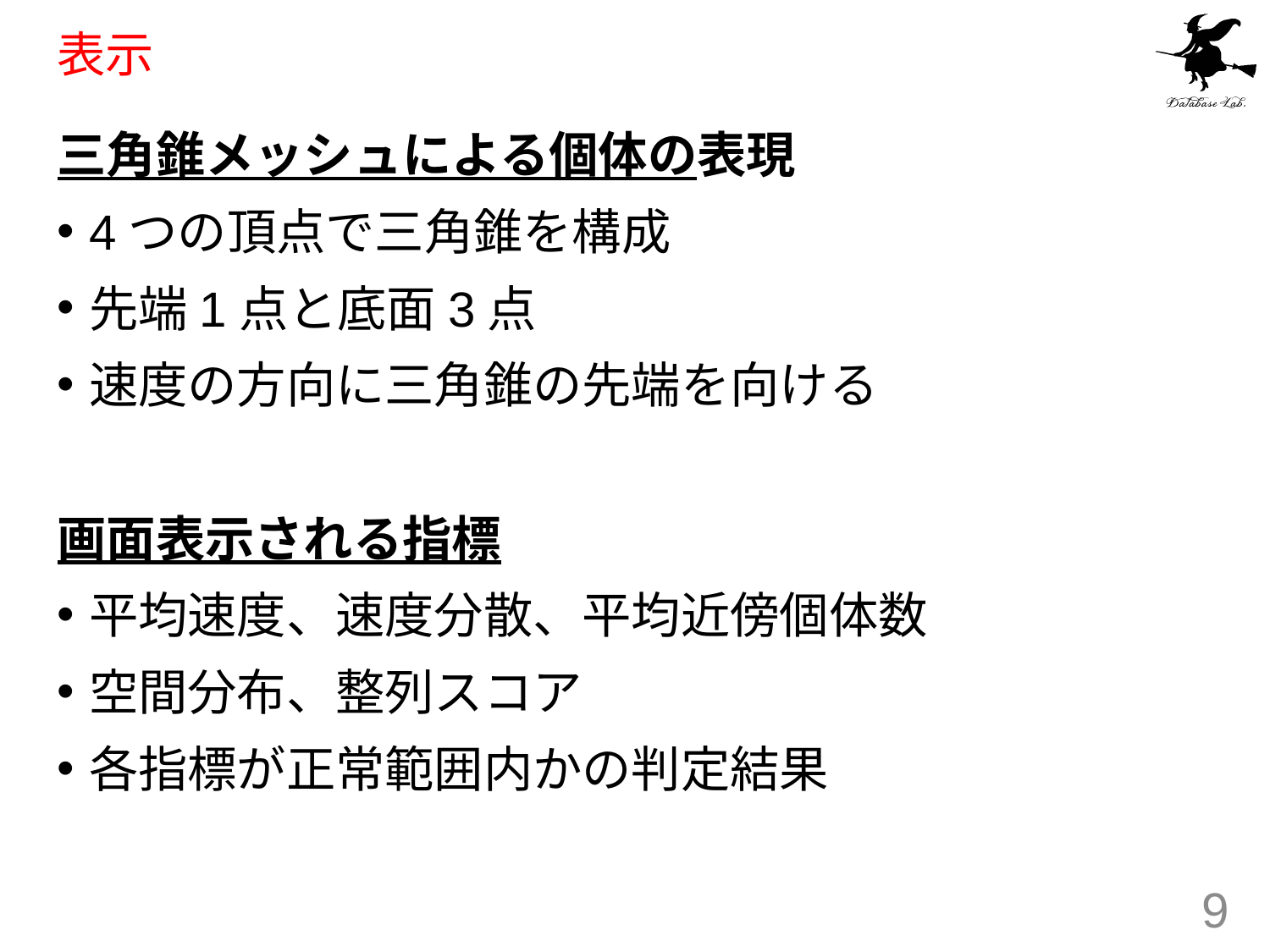

# 表示
三角錐メッシュによる個体の表現
4つの頂点で三角錐を構成
先端1点と底面3点
速度の方向に三角錐の先端を向ける

画面表示される指標
平均速度、速度分散、平均近傍個体数
空間分布、整列スコア
各指標が正常範囲内かの判定結果

9